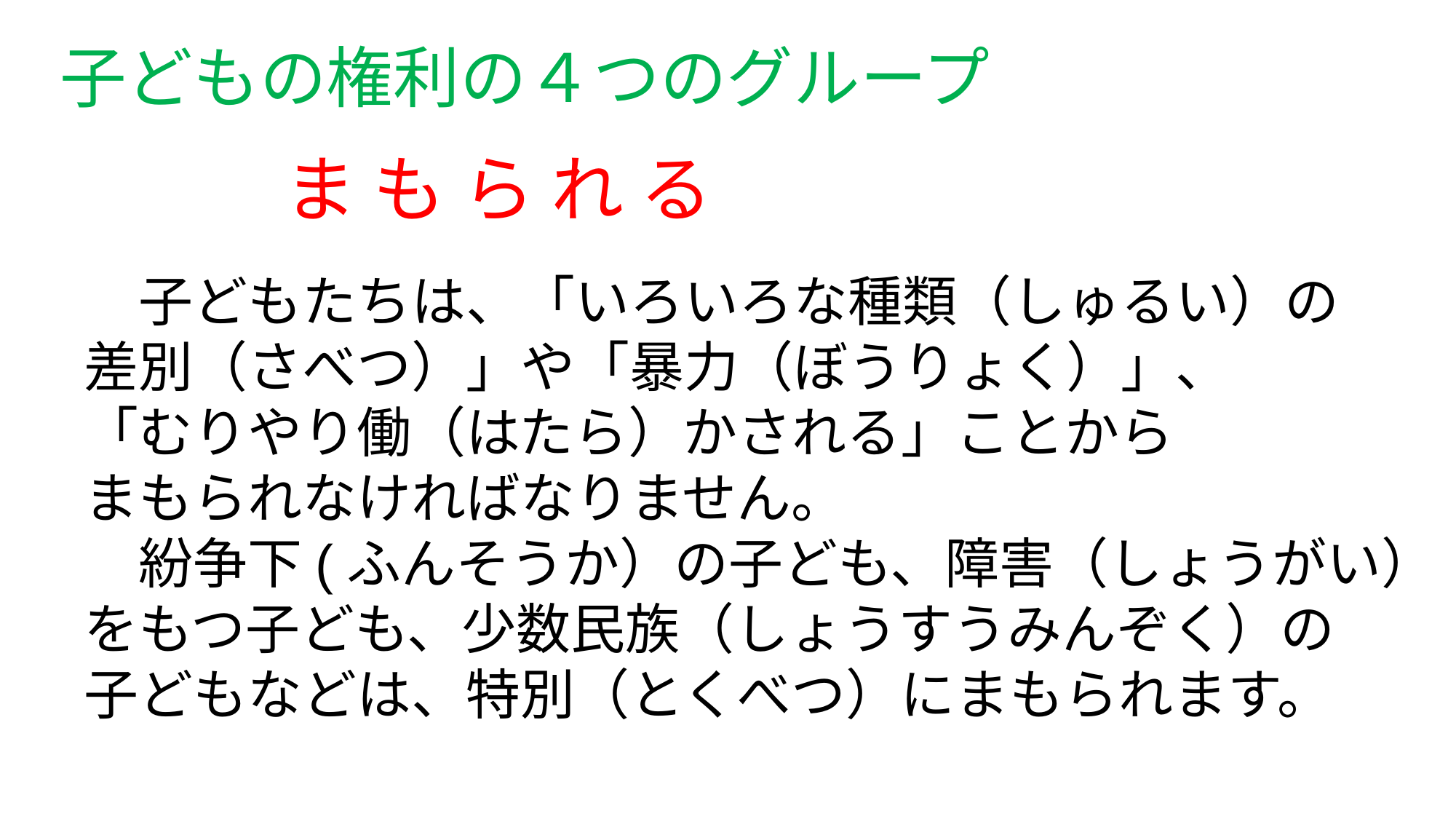

子どもの権利の４つのグループ

ま も ら れ る
# （    　　　　　　　　　　　　　　）権利
　子どもたちは、「いろいろな種類（しゅるい）の
差別（さべつ）」や「暴力（ぼうりょく）」、
「むりやり働（はたら）かされる」ことから
まもられなければなりません。
　紛争下(ふんそうか）の子ども、障害（しょうがい）をもつ子ども、少数民族（しょうすうみんぞく）の
子どもなどは、特別（とくべつ）にまもられます。